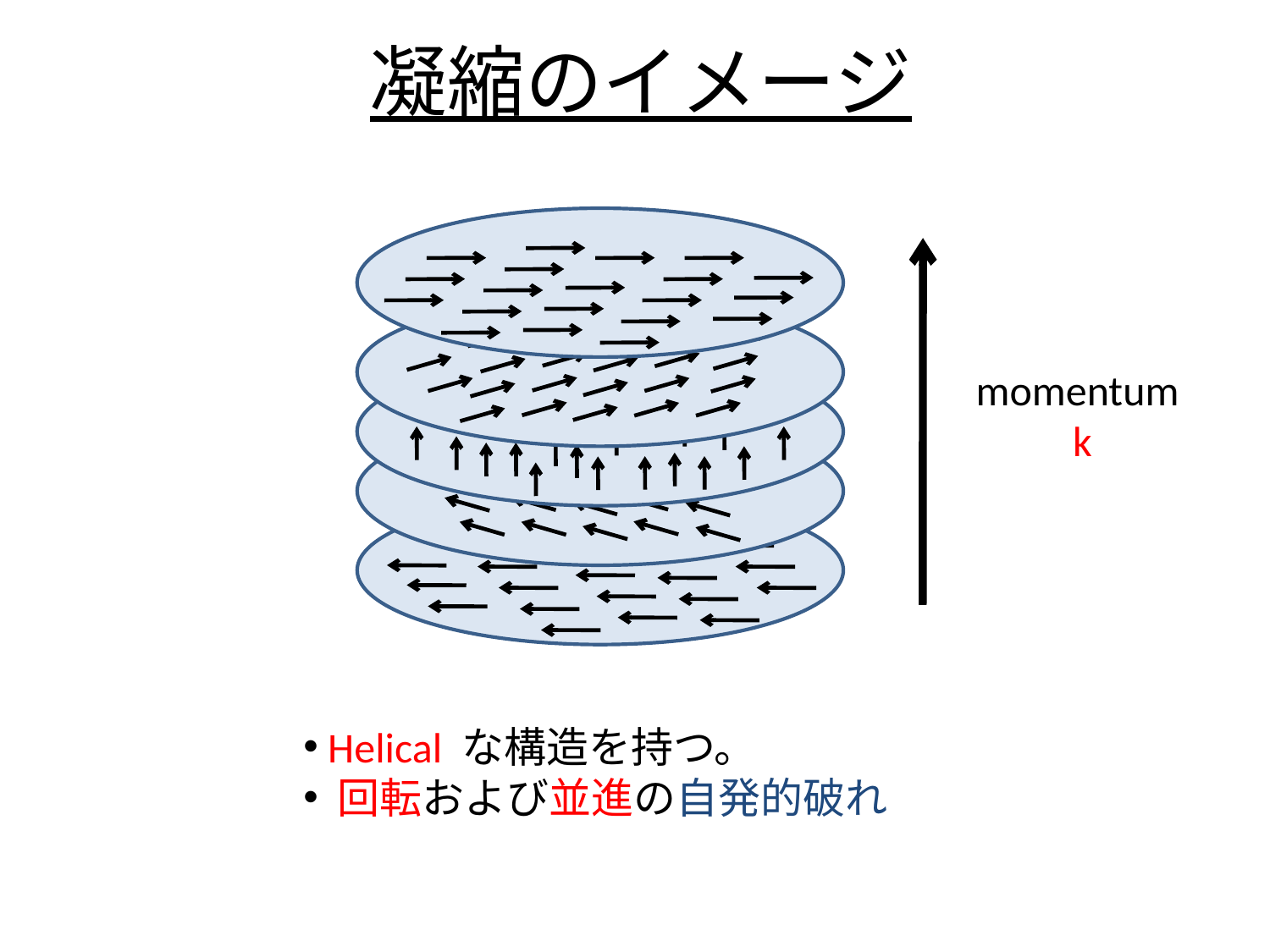

# 凝縮のイメージ

momentum
k
 Helical な構造を持つ。
 回転および並進の自発的破れ